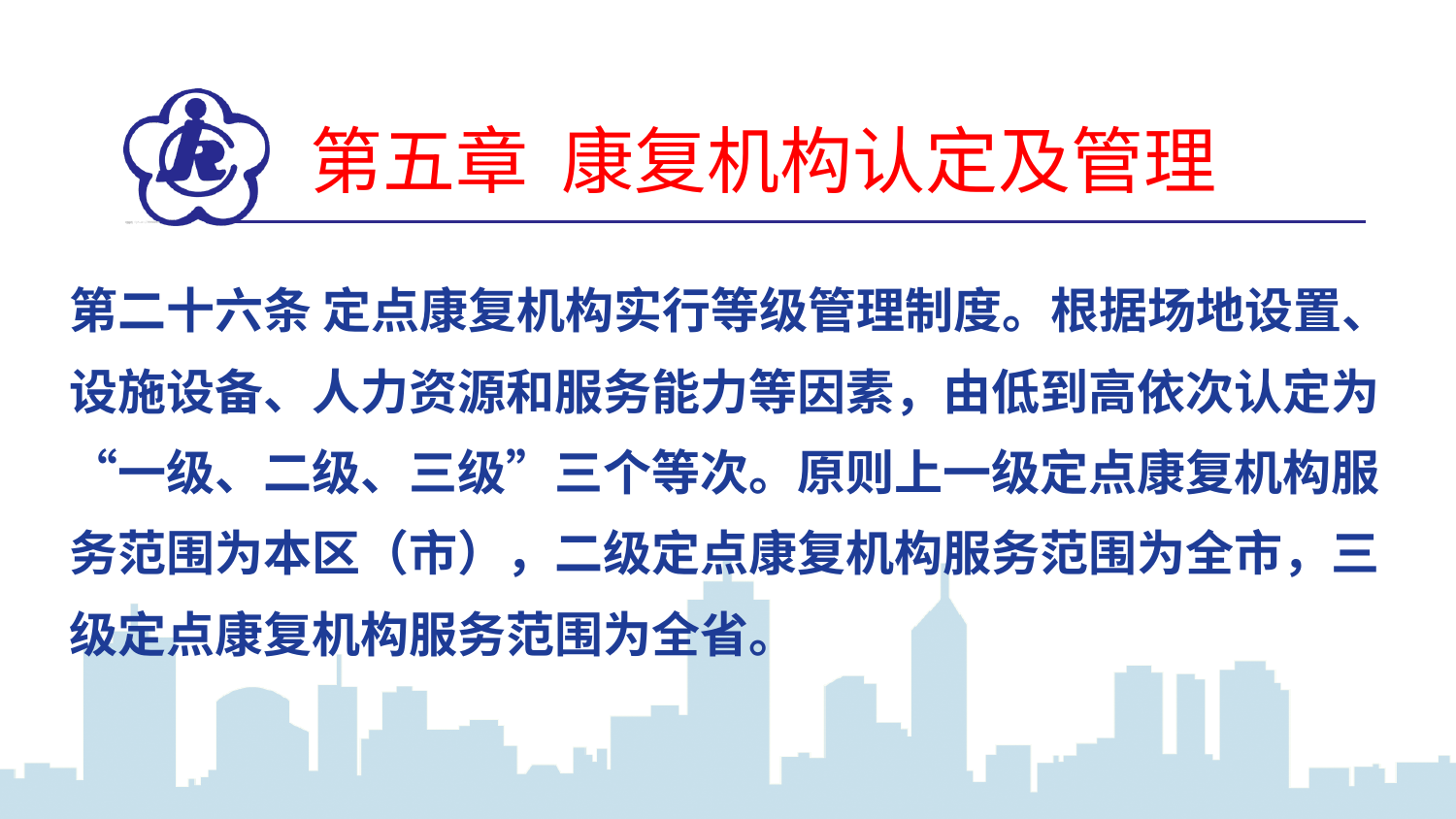

第五章  康复机构认定及管理
第二十六条 定点康复机构实行等级管理制度。根据场地设置、设施设备、人力资源和服务能力等因素，由低到高依次认定为“一级、二级、三级”三个等次。原则上一级定点康复机构服务范围为本区（市），二级定点康复机构服务范围为全市，三级定点康复机构服务范围为全省。